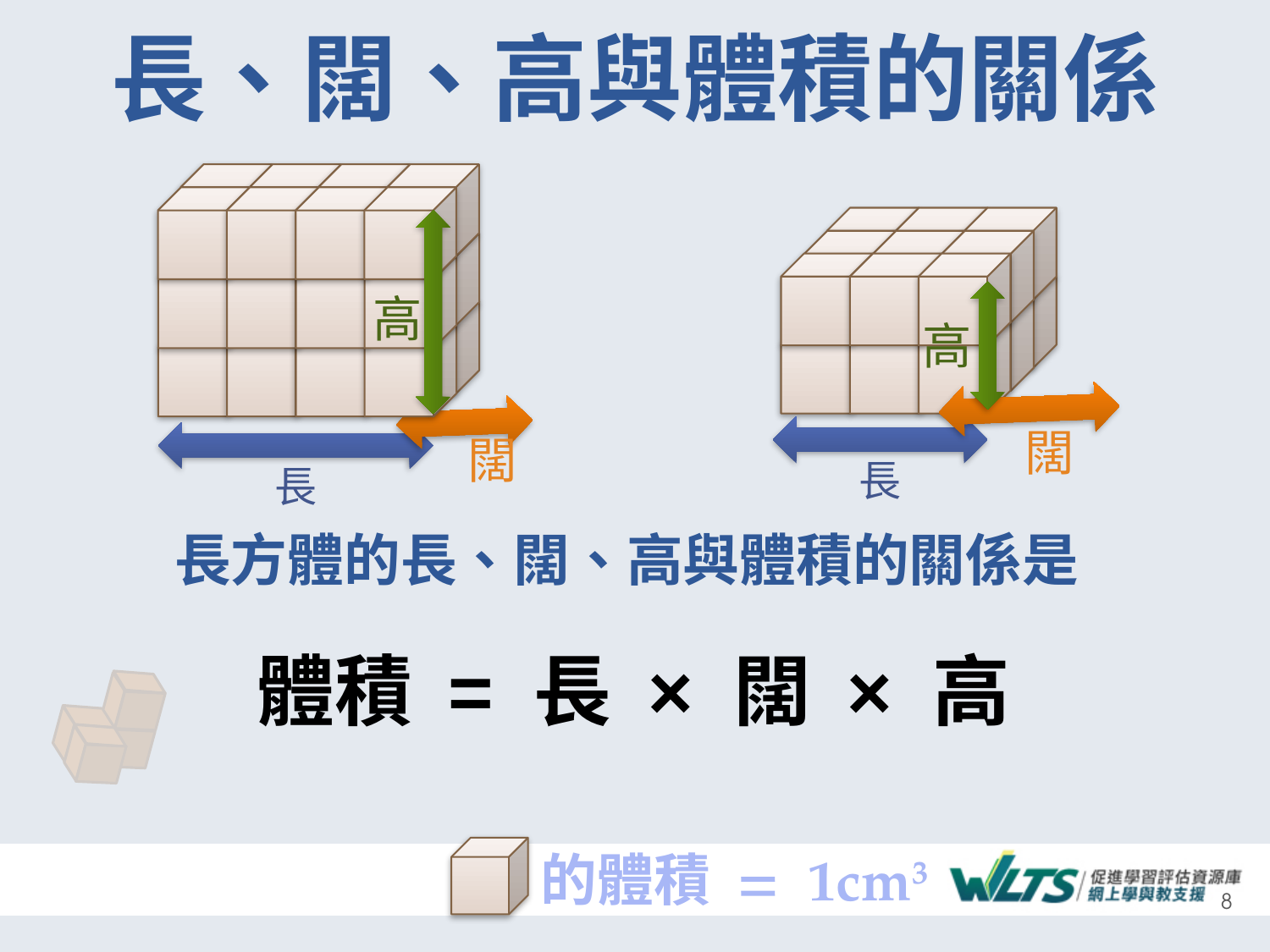

# 長、闊、高與體積的關係

高

高

闊

闊
長
長
長方體的長、闊、高與體積的關係是
體積 = 長 × 闊 × 高
的體積 =  1cm3

8